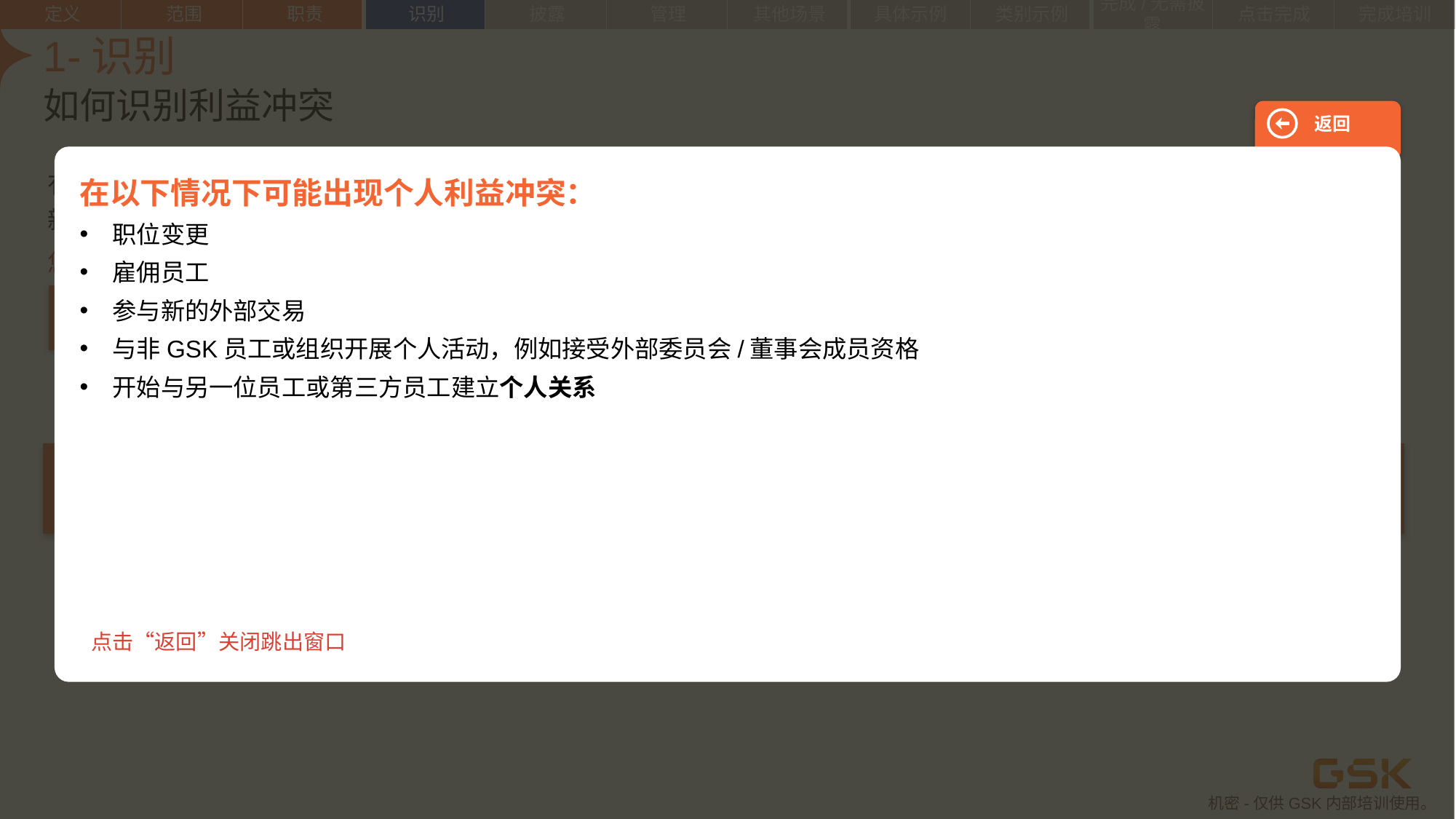

定义
范围
职责
识别
披露
管理
其他场景
具体示例
类别示例
点击完成
完成培训
完成/无需披露
|  |  |  |  |  |  |  |  |  |  |  |  |
| --- | --- | --- | --- | --- | --- | --- | --- | --- | --- | --- | --- |
# 1-识别
如何识别利益冲突

返回

有些利益冲突可以提前识别；有些利益冲突可能只会随着事情的发展或情况发生变化时才会显现出来，例如，当您转岗或加入新团队时，或者当您参与某项新交易时。
在以下情况下可能出现个人利益冲突：
职位变更
雇佣员工
参与新的外部交易
与非GSK员工或组织开展个人活动，例如接受外部委员会/董事会成员资格
开始与另一位员工或第三方员工建立个人关系

您可以通过点击查看更多内容
发生利益冲突
的常见情况
利益冲突的发生过程
如果您认为决策或行动不完全是为了GSK、其患者和消费者的利益，则可能存在利益冲突。

点击“返回”关闭跳出窗口